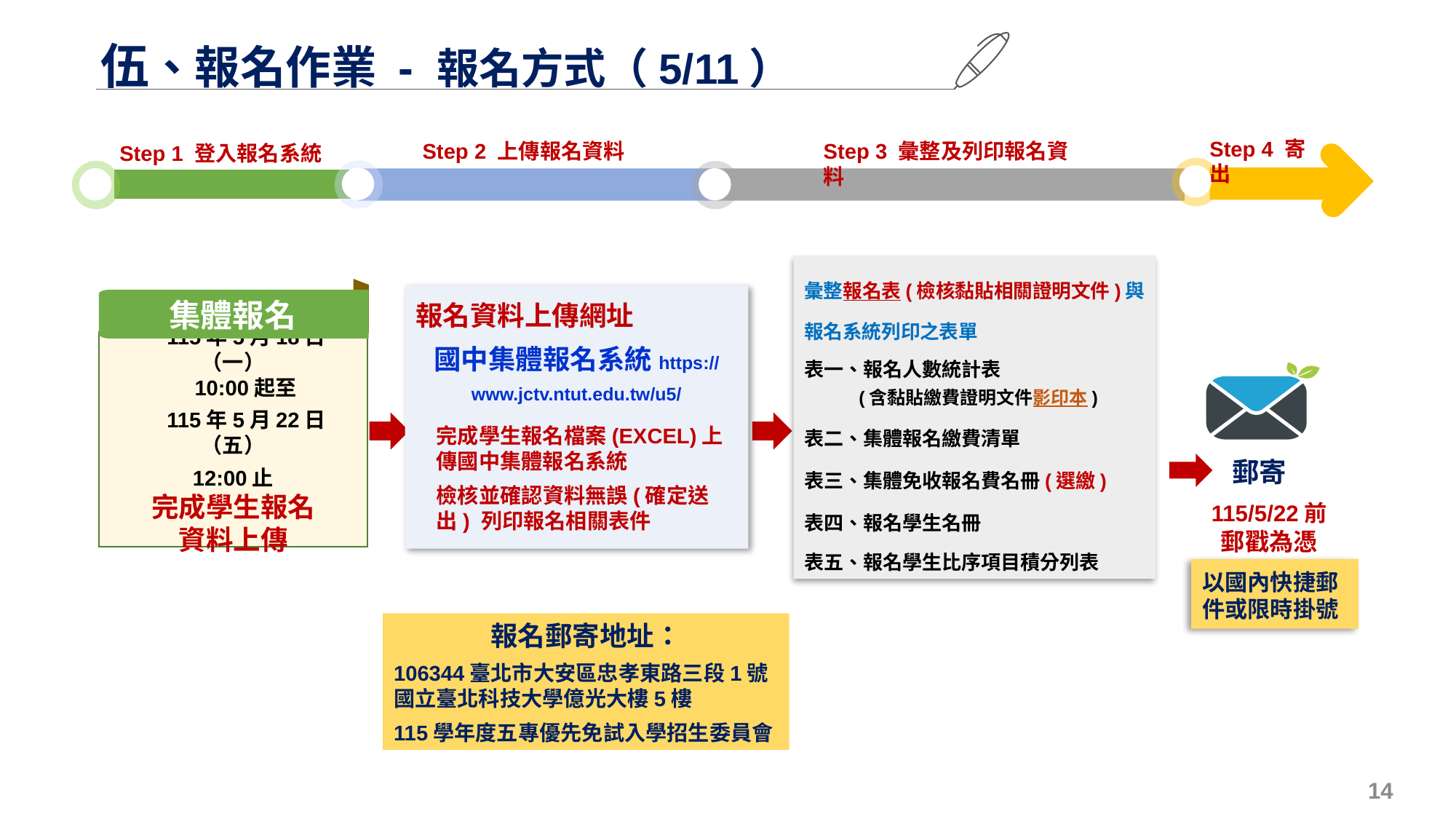

伍、報名作業 - 報名方式（5/11）
Step 4 寄出
Step 2 上傳報名資料
Step 3 彙整及列印報名資料
Step 1 登入報名系統

彙整報名表(檢核黏貼相關證明文件)與報名系統列印之表單
表一、報名人數統計表
            (含黏貼繳費證明文件影印本)
表二、集體報名繳費清單
表三、集體免收報名費名冊(選繳)
表四、報名學生名冊
表五、報名學生比序項目積分列表

報名資料上傳網址
國中集體報名系統https://www.jctv.ntut.edu.tw/u5/
郵寄

115/5/22前
郵戳為憑
　115年5月18日（一）
    10:00起至
　115年5月22日（五）
12:00止
完成學生報名
資料上傳

以國內快捷郵件或限時掛號
報名郵寄地址：
106344臺北市大安區忠孝東路三段1號
國立臺北科技大學億光大樓5樓
115學年度五專優先免試入學招生委員會

集體報名

完成學生報名檔案(EXCEL)上傳國中集體報名系統
檢核並確認資料無誤(確定送出) 列印報名相關表件
14